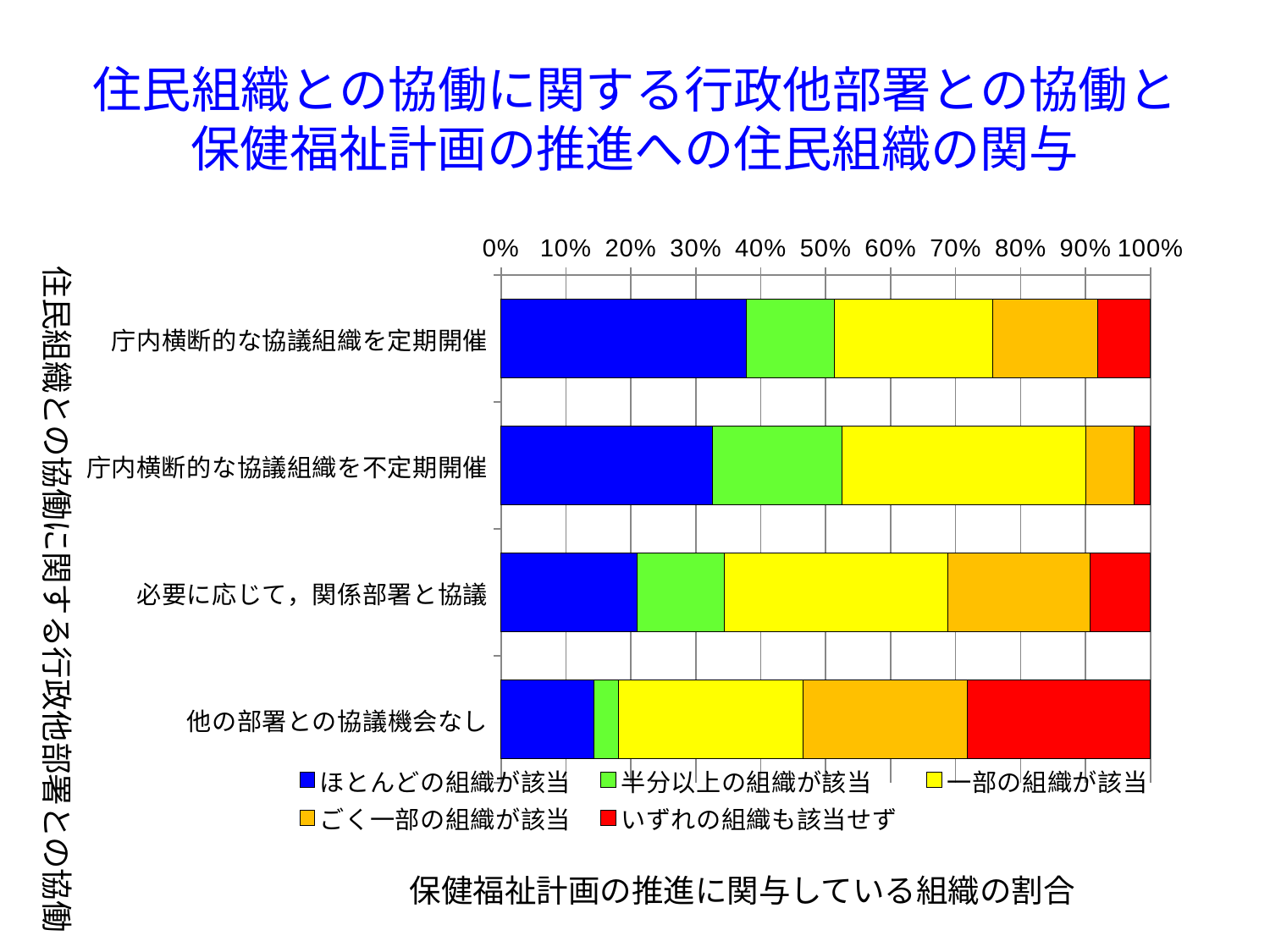

# 住民組織との協働に関する行政他部署との協働と 保健福祉計画の推進への住民組織の関与

### Chart

| Category | ほとんどの組織が該当 | 半分以上の組織が該当 | 一部の組織が該当 | ごく一部の組織が該当 | いずれの組織も該当せず |
|---|---|---|---|---|---|
| 庁内横断的な協議組織を定期開催 | 14.0 | 5.0 | 9.0 | 6.0 | 3.0 |
| 庁内横断的な協議組織を不定期開催 | 13.0 | 8.0 | 15.0 | 3.0 | 1.0 |
| 必要に応じて，関係部署と協議 | 91.0 | 58.0 | 149.0 | 95.0 | 40.0 |
| 他の部署との協議機会なし | 51.0 | 13.0 | 101.0 | 90.0 | 100.0 |
住民組織との協働に関する行政他部署との協働
保健福祉計画の推進に関与している組織の割合